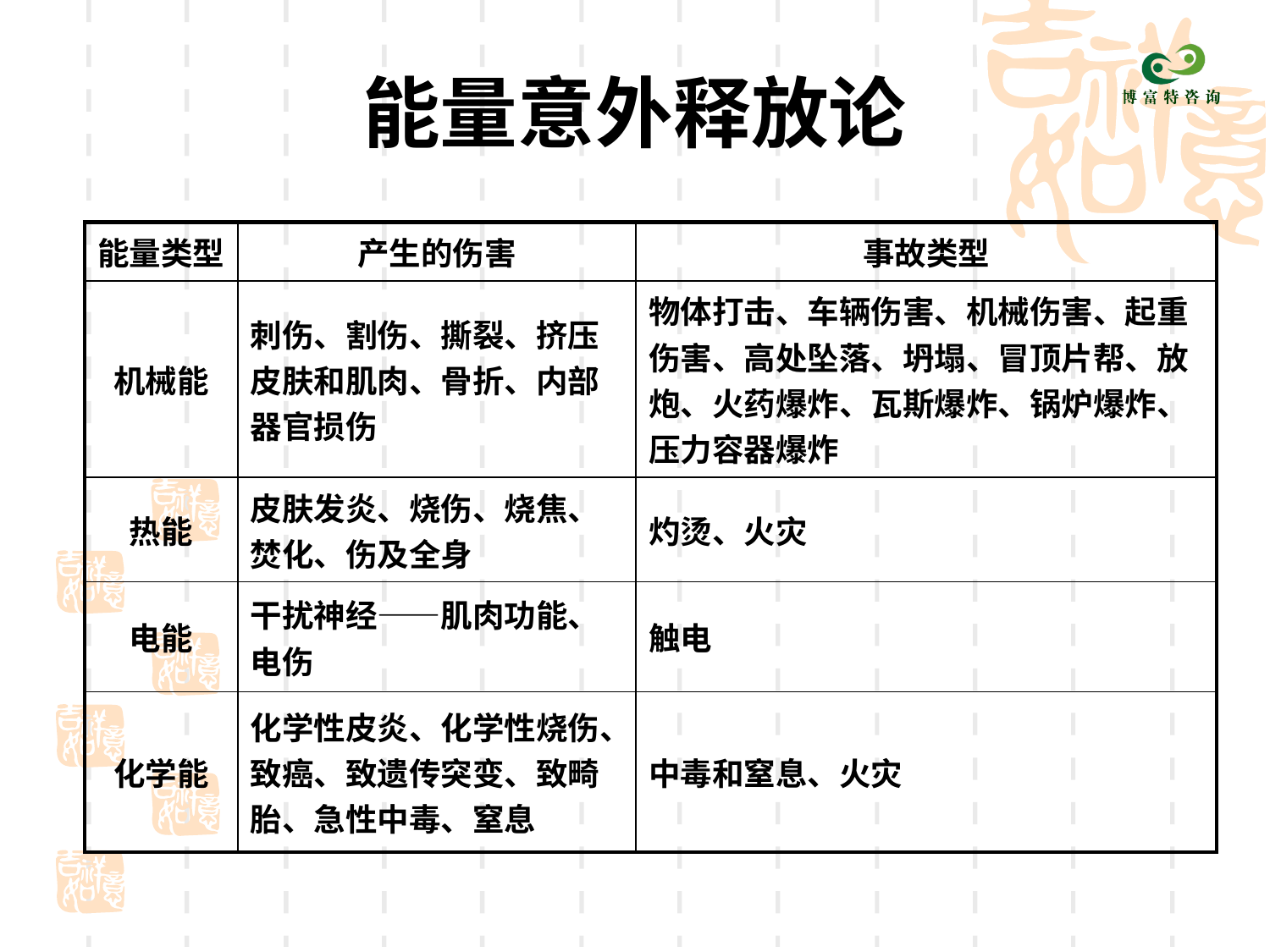

# 能量意外释放论
| 能量类型 | 产生的伤害 | 事故类型 |
| --- | --- | --- |
| 机械能 | 刺伤、割伤、撕裂、挤压皮肤和肌肉、骨折、内部器官损伤 | 物体打击、车辆伤害、机械伤害、起重伤害、高处坠落、坍塌、冒顶片帮、放炮、火药爆炸、瓦斯爆炸、锅炉爆炸、压力容器爆炸 |
| 热能 | 皮肤发炎、烧伤、烧焦、焚化、伤及全身 | 灼烫、火灾 |
| 电能 | 干扰神经——肌肉功能、电伤 | 触电 |
| 化学能 | 化学性皮炎、化学性烧伤、致癌、致遗传突变、致畸胎、急性中毒、窒息 | 中毒和窒息、火灾 |
17